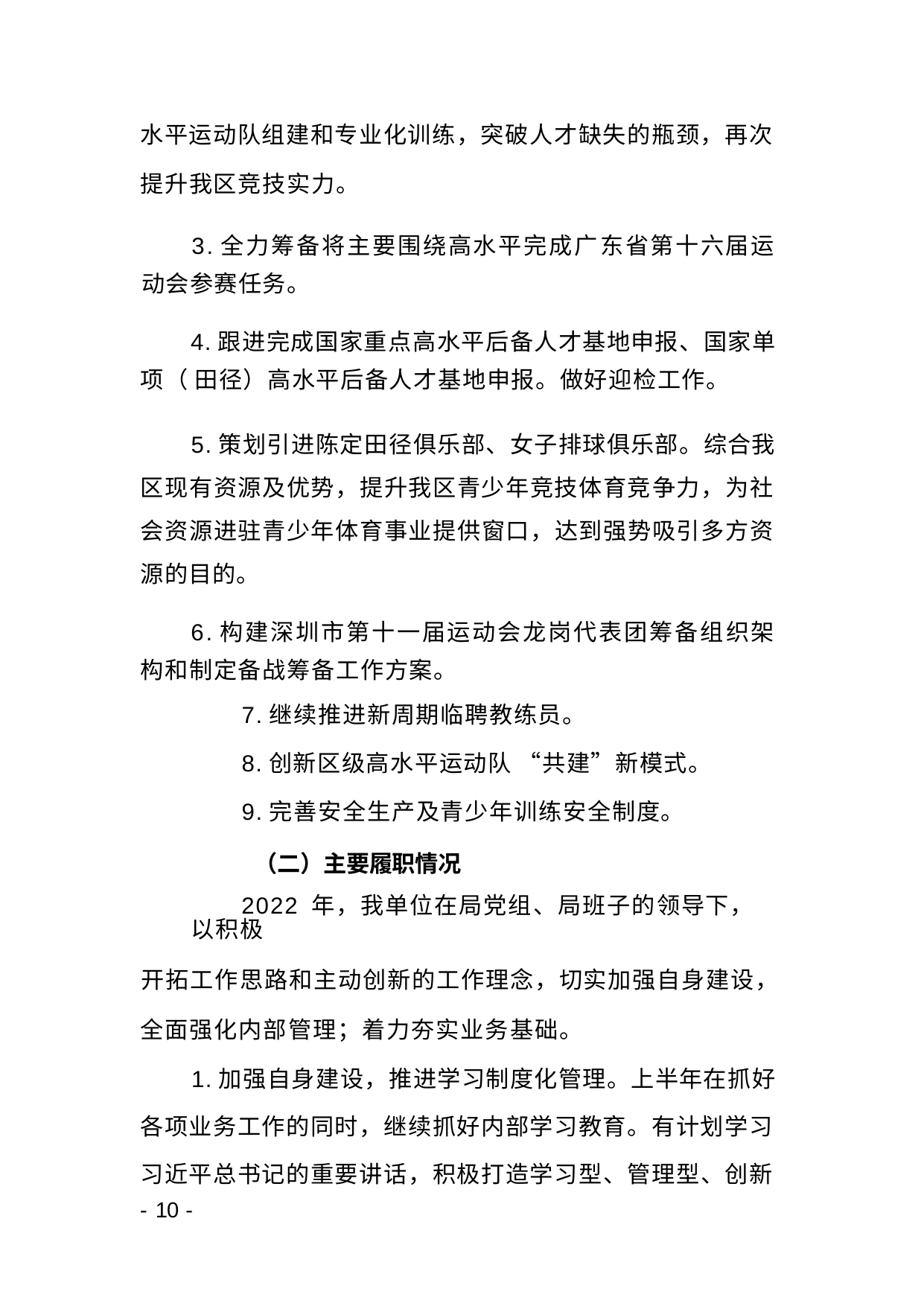

水平运动队组建和专业化训练，突破人才缺失的瓶颈，再次
提升我区竞技实力。
3.全力筹备将主要围绕高水平完成广东省第十六届运 动会参赛任务。
4.跟进完成国家重点高水平后备人才基地申报、国家单 项（ 田径）高水平后备人才基地申报。做好迎检工作。
5.策划引进陈定田径俱乐部、女子排球俱乐部。综合我 区现有资源及优势，提升我区青少年竞技体育竞争力，为社 会资源进驻青少年体育事业提供窗口，达到强势吸引多方资 源的目的。
6.构建深圳市第十一届运动会龙岗代表团筹备组织架 构和制定备战筹备工作方案。
7.继续推进新周期临聘教练员。
8.创新区级高水平运动队 “共建”新模式。
9.完善安全生产及青少年训练安全制度。

（二）主要履职情况
2022 年，我单位在局党组、局班子的领导下， 以积极
开拓工作思路和主动创新的工作理念，切实加强自身建设， 全面强化内部管理；着力夯实业务基础。
1.加强自身建设，推进学习制度化管理。上半年在抓好 各项业务工作的同时，继续抓好内部学习教育。有计划学习 习近平总书记的重要讲话，积极打造学习型、管理型、创新

- 10 -